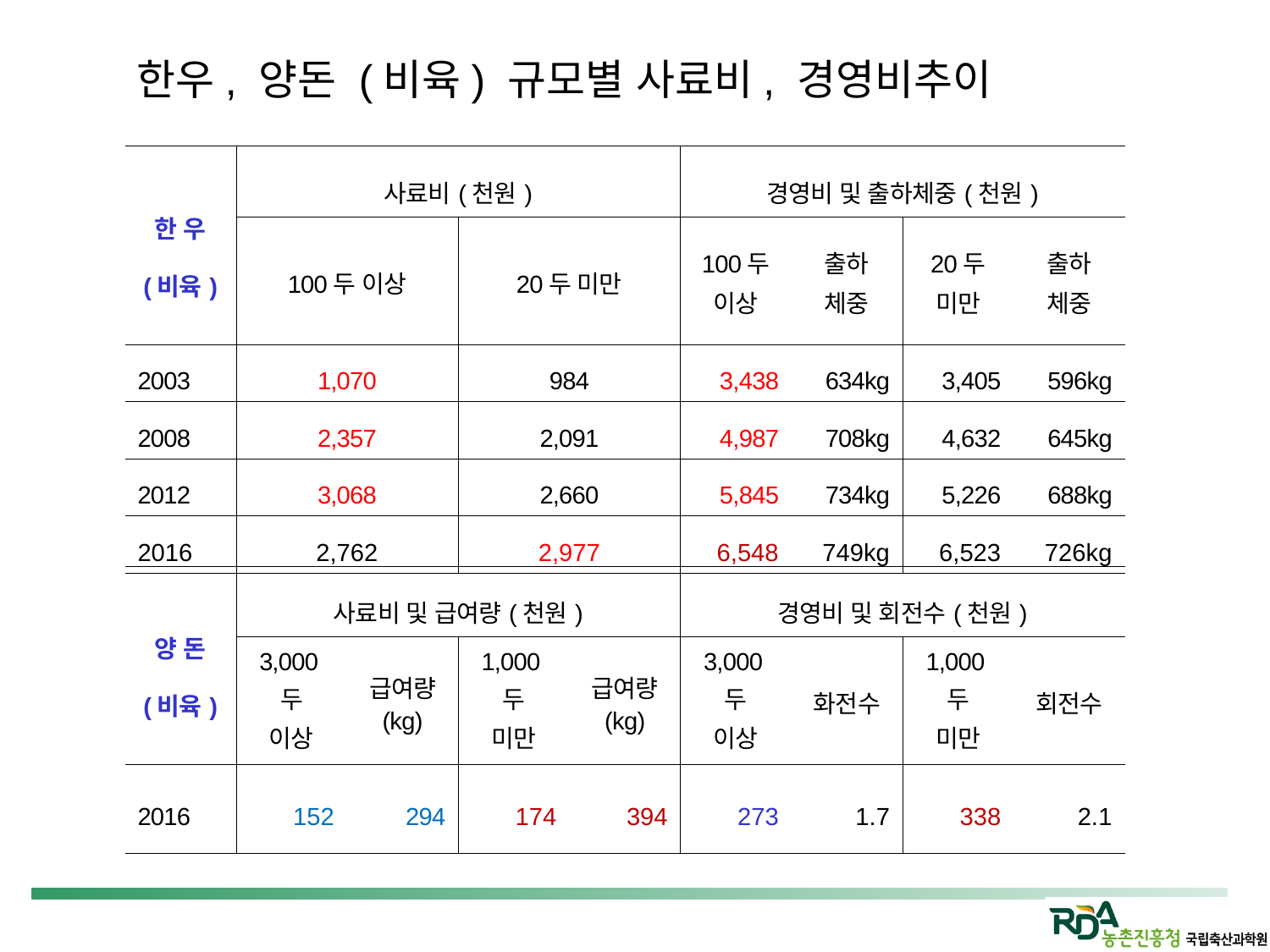

한우, 양돈 (비육) 규모별 사료비, 경영비추이
| 한 우 (비육) | 사료비(천원) |  | 경영비 및 출하체중(천원) |  |  |  |
| --- | --- | --- | --- | --- | --- | --- |
|  | 100두 이상 | 20두 미만 | 100두 이상 | 출하 체중 | 20두 미만 | 출하 체중 |
| 2003 | 1,070 | 984 | 3,438 | 634kg | 3,405 | 596kg |
| 2008 | 2,357 | 2,091 | 4,987 | 708kg | 4,632 | 645kg |
| 2012 | 3,068 | 2,660 | 5,845 | 734kg | 5,226 | 688kg |
| 2016 | 2,762 | 2,977 | 6,548 | 749kg | 6,523 | 726kg |
| 양 돈 (비육) | 사료비 및 급여량(천원) |  |  |  | 경영비 및 회전수(천원) |  |  |  |
| --- | --- | --- | --- | --- | --- | --- | --- | --- |
|  | 3,000두 이상 | 급여량 (kg) | 1,000두 미만 | 급여량 (kg) | 3,000두 이상 | 화전수 | 1,000두 미만 | 회전수 |
| 2016 | 152 | 294 | 174 | 394 | 273 | 1.7 | 338 | 2.1 |
|  |  |  |  |  |  |  |  |  |